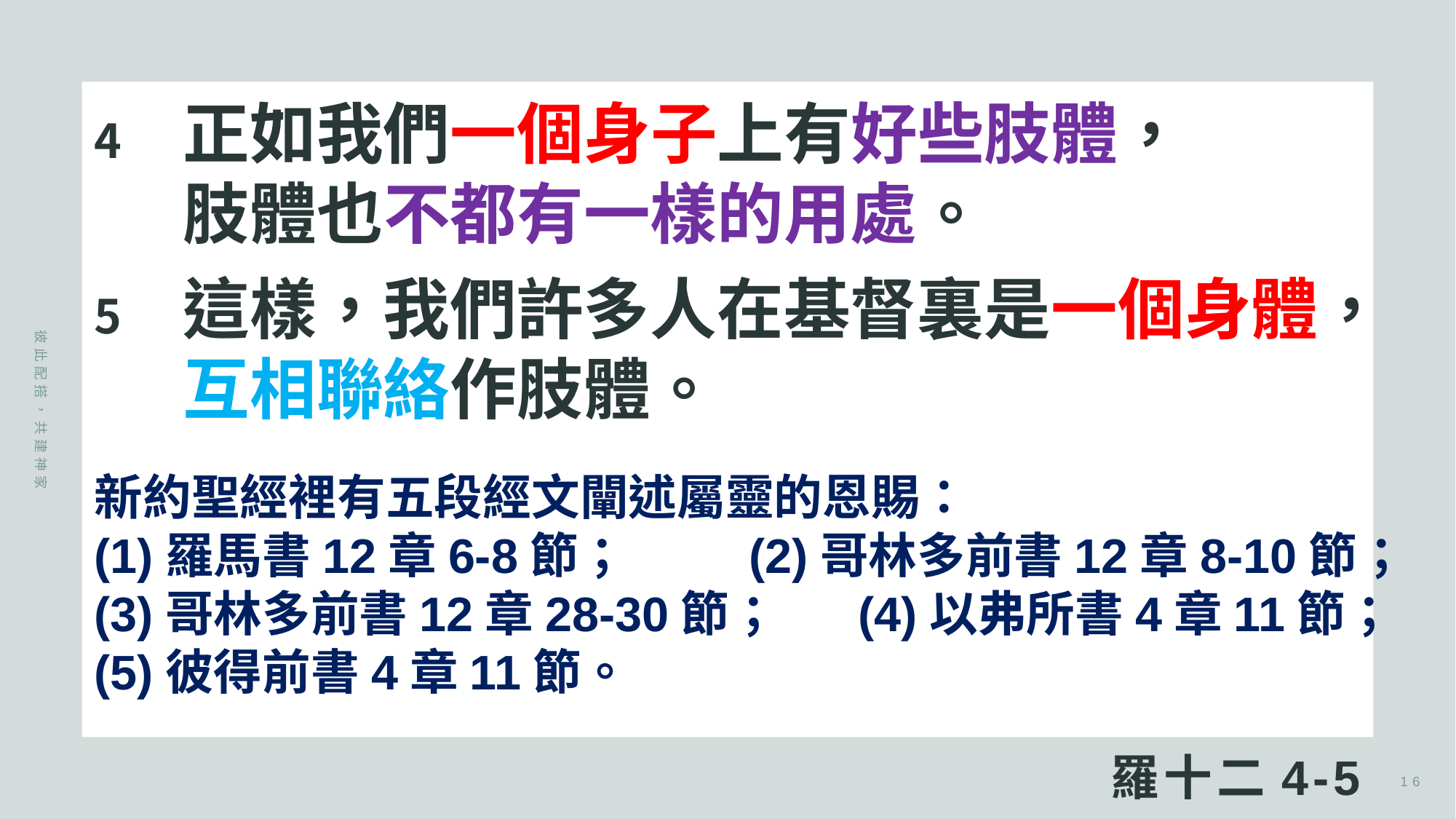

正如我們一個身子上有好些肢體，
肢體也不都有一樣的用處。
這樣，我們許多人在基督裏是一個身體，互相聯絡作肢體。
彼此配搭，共建神家
新約聖經裡有五段經文闡述屬靈的恩賜：
(1)羅馬書12章6-8節；		(2)哥林多前書12章8-10節；
(3)哥林多前書12章28-30節；	(4)以弗所書4章11節；
(5)彼得前書4章11節。
# 羅十二4-5
16